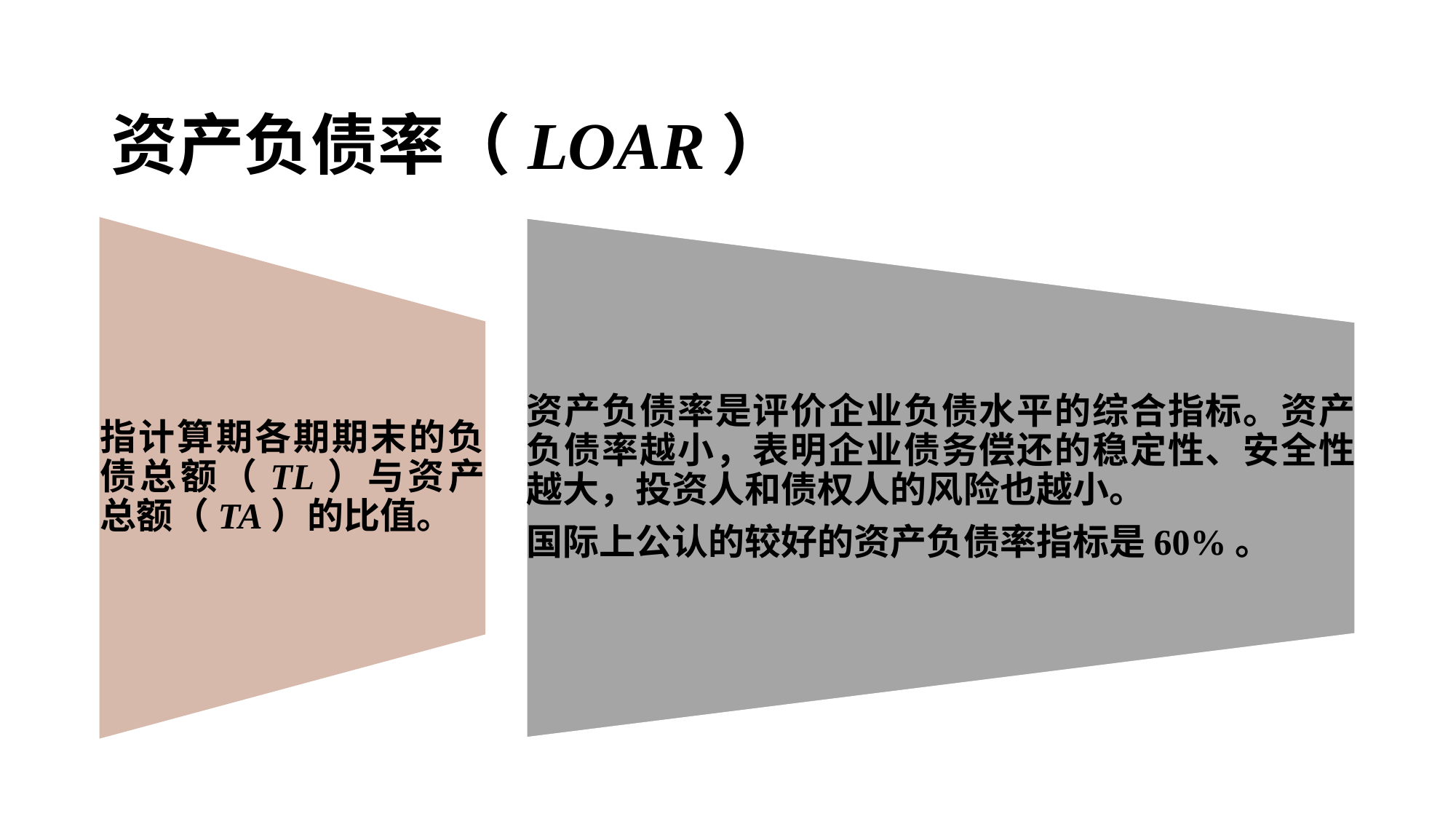

# 资产负债率（LOAR）
指计算期各期期末的负债总额（TL）与资产总额（TA）的比值。
资产负债率是评价企业负债水平的综合指标。资产负债率越小，表明企业债务偿还的稳定性、安全性越大，投资人和债权人的风险也越小。
国际上公认的较好的资产负债率指标是60%。